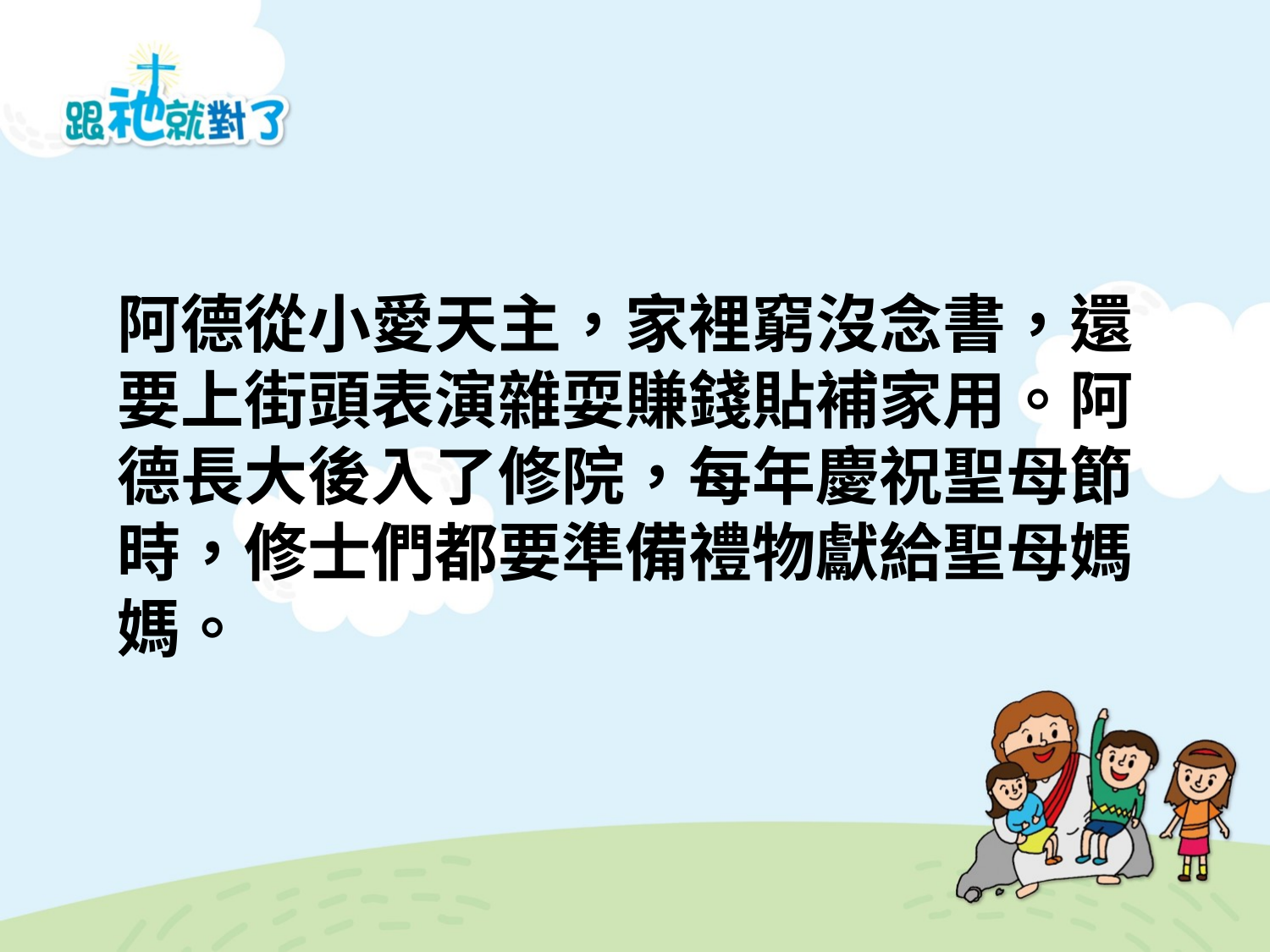

阿德從小愛天主，家裡窮沒念書，還要上街頭表演雜耍賺錢貼補家用。阿德長大後入了修院，每年慶祝聖母節時，修士們都要準備禮物獻給聖母媽媽。